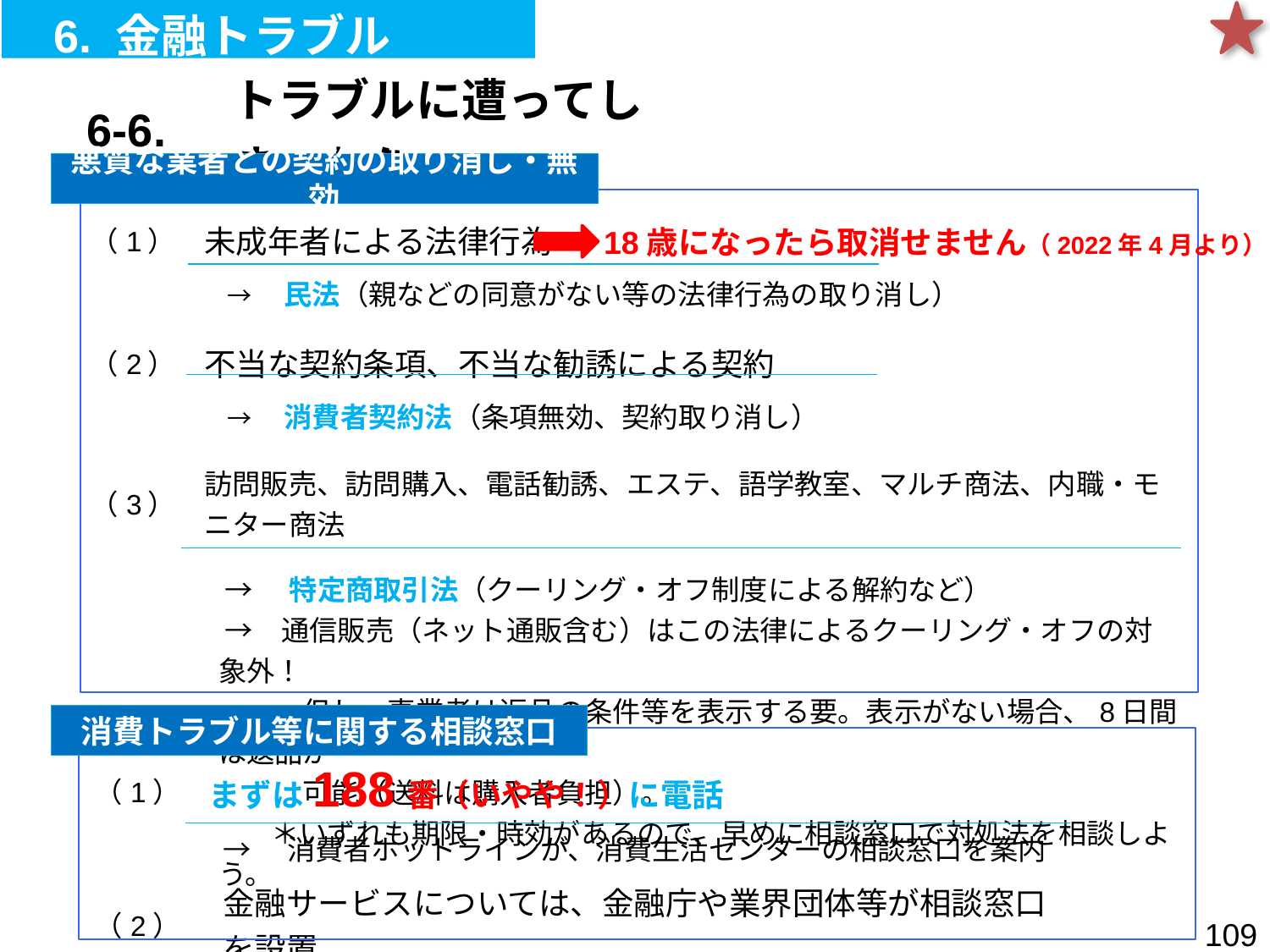

6. 金融トラブル

| 6-6. | トラブルに遭ってしまったら |
| --- | --- |
悪質な業者との契約の取り消し・無効

18歳になったら取消せません（2022年4月より）
| （1） | 未成年者による法律行為 |
| --- | --- |
|  | →　民法（親などの同意がない等の法律行為の取り消し） |
|  |  |
| （2） | 不当な契約条項、不当な勧誘による契約 |
|  | →　消費者契約法（条項無効、契約取り消し） |
|  |  |
| （3） | 訪問販売、訪問購入、電話勧誘、エステ、語学教室、マルチ商法、内職・モニター商法 |
|  | →　特定商取引法（クーリング・オフ制度による解約など） →　通信販売（ネット通販含む）はこの法律によるクーリング・オフの対象外！ 　　　但し、事業者は返品の条件等を表示する要。表示がない場合、8日間は返品が 　　　可能（送料は購入者負担）。 ＊いずれも期限・時効があるので、早めに相談窓口で対処法を相談しよう。 |

消費トラブル等に関する相談窓口

| （1） | まずは188番（いやや！）に電話 |
| --- | --- |
|  | →　消費者ホットラインが、消費生活センターの相談窓口を案内 |
| （2） | 金融サービスについては、金融庁や業界団体等が相談窓口を設置 |
|  |  |
109